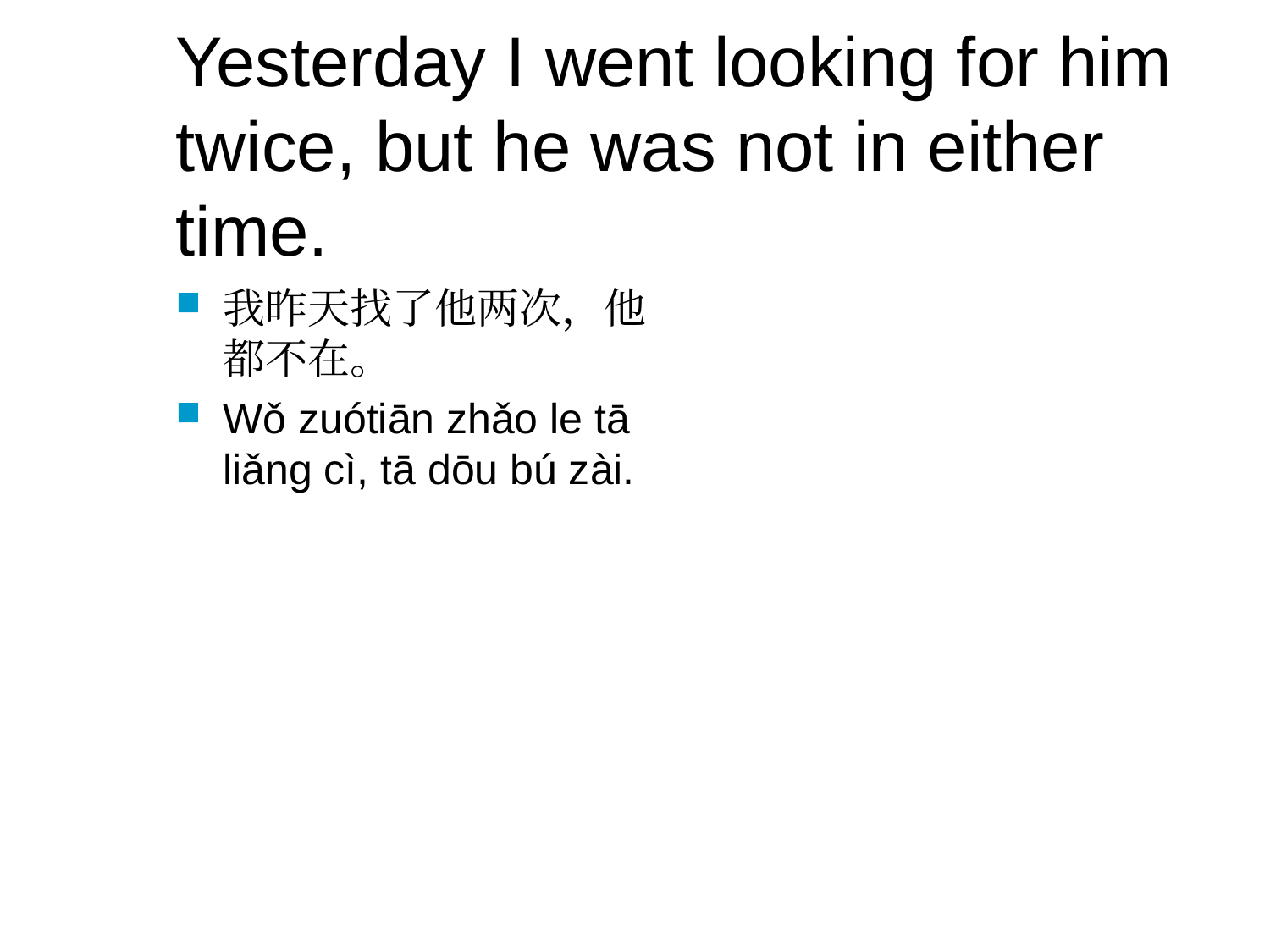

# Yesterday I went looking for him twice, but he was not in either time.
我昨天找了他两次，他都不在。
Wǒ zuótiān zhǎo le tā liǎng cì, tā dōu bú zài.